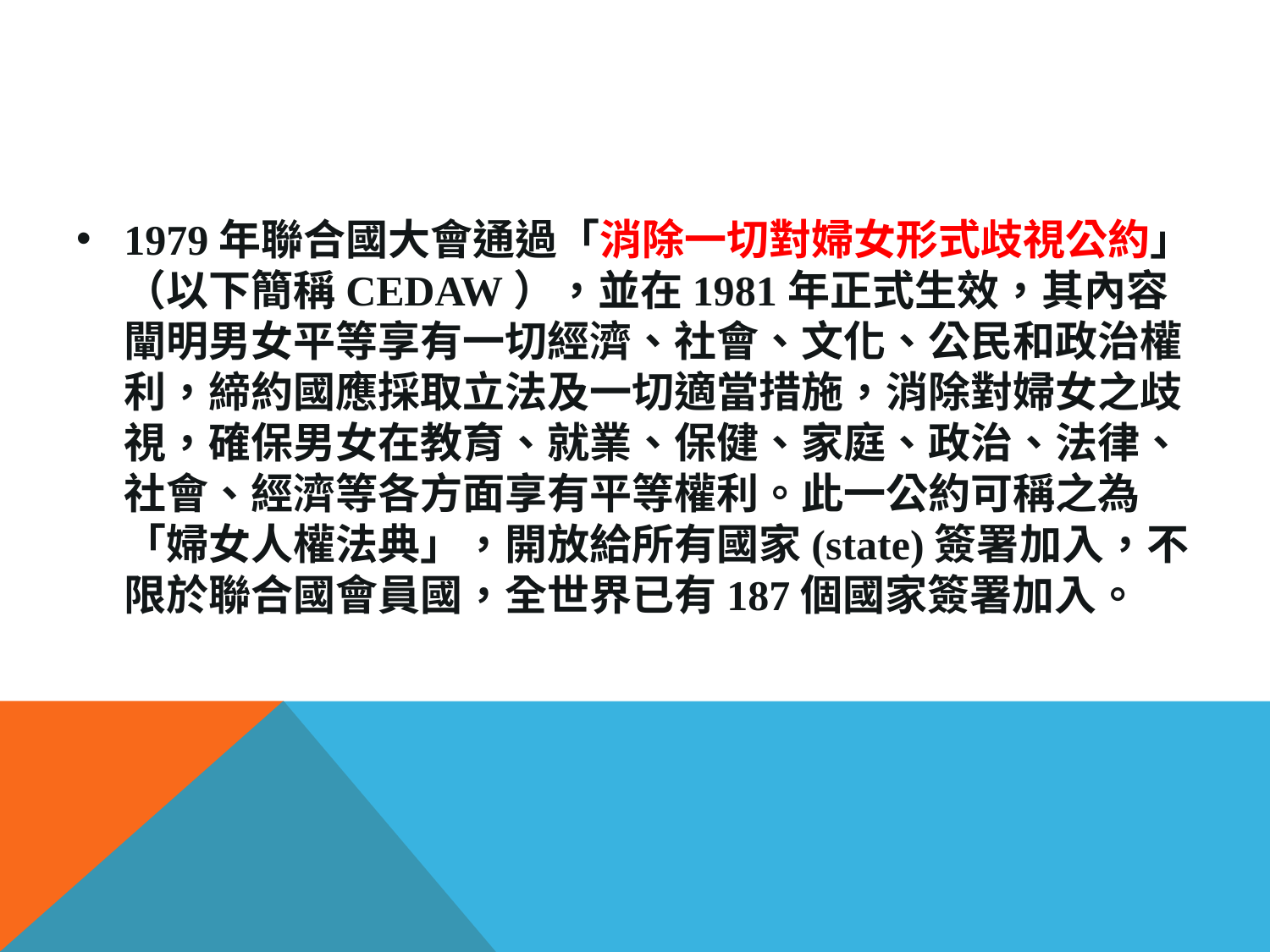

# 起源
1979年聯合國大會通過「消除一切對婦女形式歧視公約」（以下簡稱CEDAW），並在1981年正式生效，其內容闡明男女平等享有一切經濟、社會、文化、公民和政治權利，締約國應採取立法及一切適當措施，消除對婦女之歧視，確保男女在教育、就業、保健、家庭、政治、法律、社會、經濟等各方面享有平等權利。此一公約可稱之為「婦女人權法典」，開放給所有國家(state)簽署加入，不限於聯合國會員國，全世界已有187個國家簽署加入。